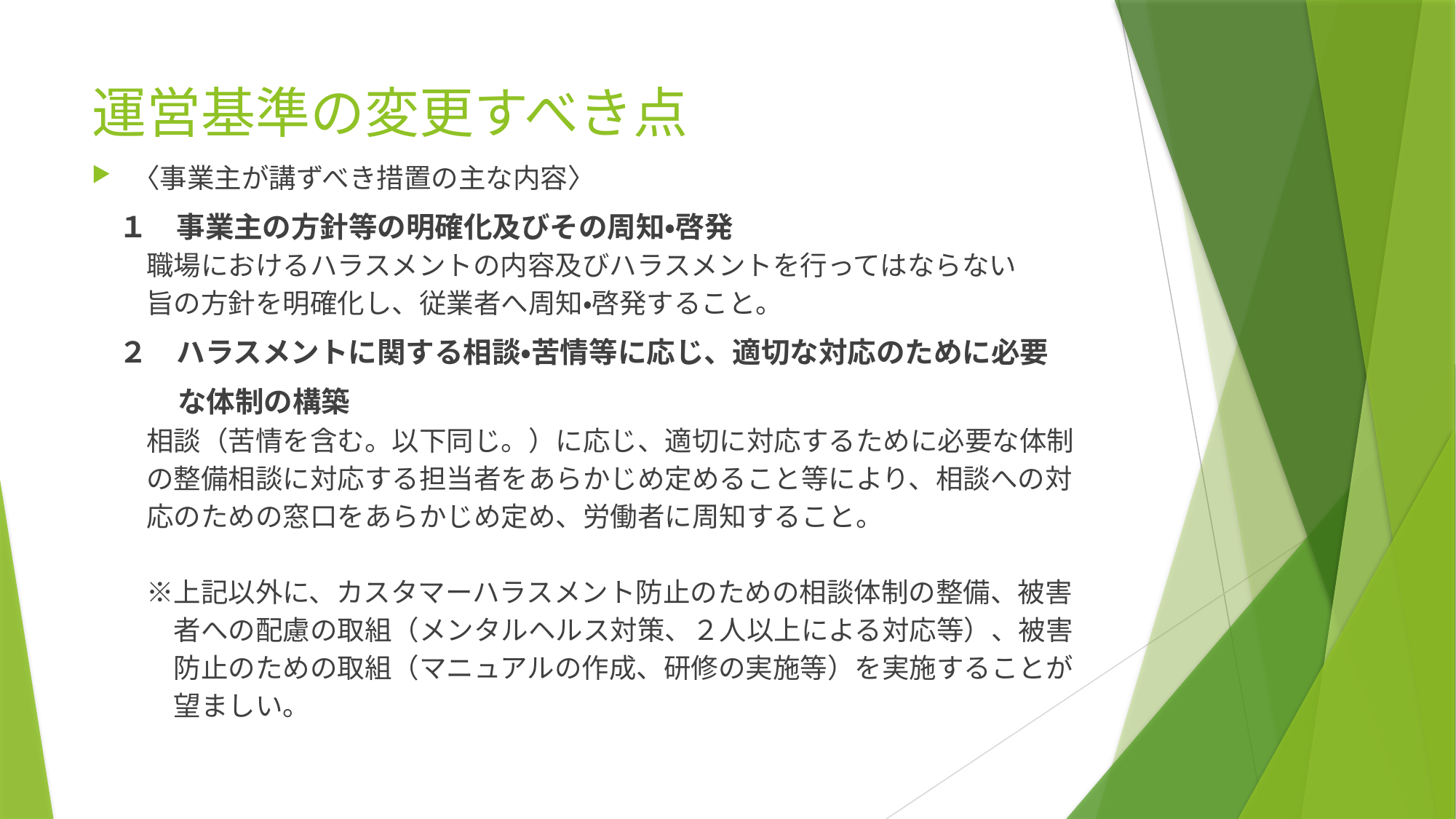

# 運営基準の変更すべき点
〈事業主が講ずべき措置の主な内容〉
　１　事業主の方針等の明確化及びその周知・啓発
　　職場におけるハラスメントの内容及びハラスメントを行ってはならない
　　旨の方針を明確化し、従業者へ周知・啓発すること。
　２　ハラスメントに関する相談・苦情等に応じ、適切な対応のために必要
　　　な体制の構築
　　相談（苦情を含む。以下同じ。）に応じ、適切に対応するために必要な体制
　　の整備相談に対応する担当者をあらかじめ定めること等により、相談への対
　　応のための窓口をあらかじめ定め、労働者に周知すること。

　　※上記以外に、カスタマーハラスメント防止のための相談体制の整備、被害
　　　者への配慮の取組（メンタルヘルス対策、２人以上による対応等）、被害
　　　防止のための取組（マニュアルの作成、研修の実施等）を実施することが
　　　望ましい。